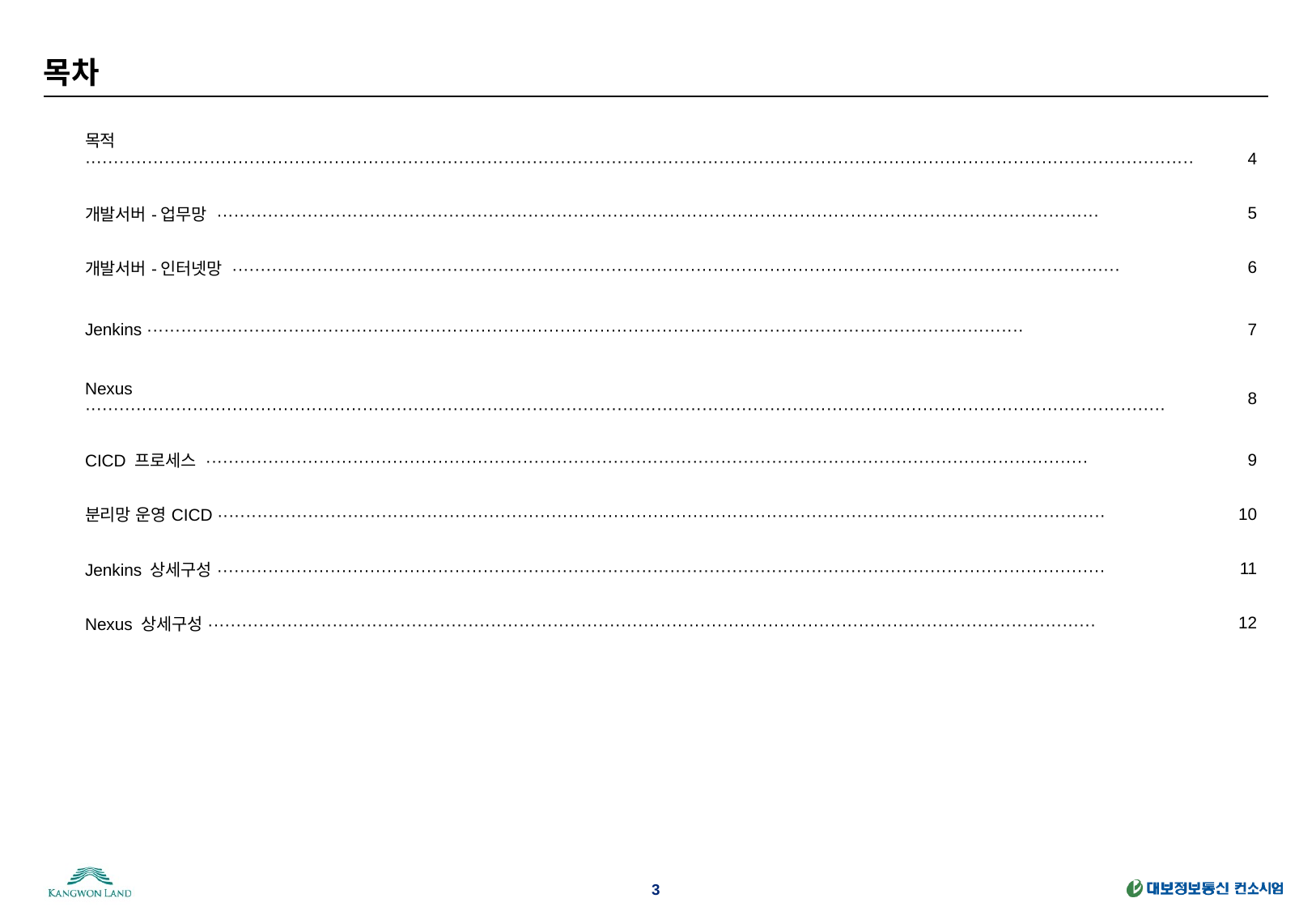

# 목차
|  |  |
| --- | --- |
| 목적 ···································································································································································································· | 4 |
| 개발서버-업무망 ···························································································································································· | 5 |
| 개발서버-인터넷망 ····························································································································································· | 6 |
| Jenkins ··························································································································································· | 7 |
| Nexus ······························································································································································································· | 8 |
| CICD 프로세스 ···························································································································································· | 9 |
| 분리망 운영CICD ····························································································································································· | 10 |
| Jenkins 상세구성····························································································································································· | 11 |
| Nexus 상세구성····························································································································································· | 12 |
|  |  |
|  |  |
3